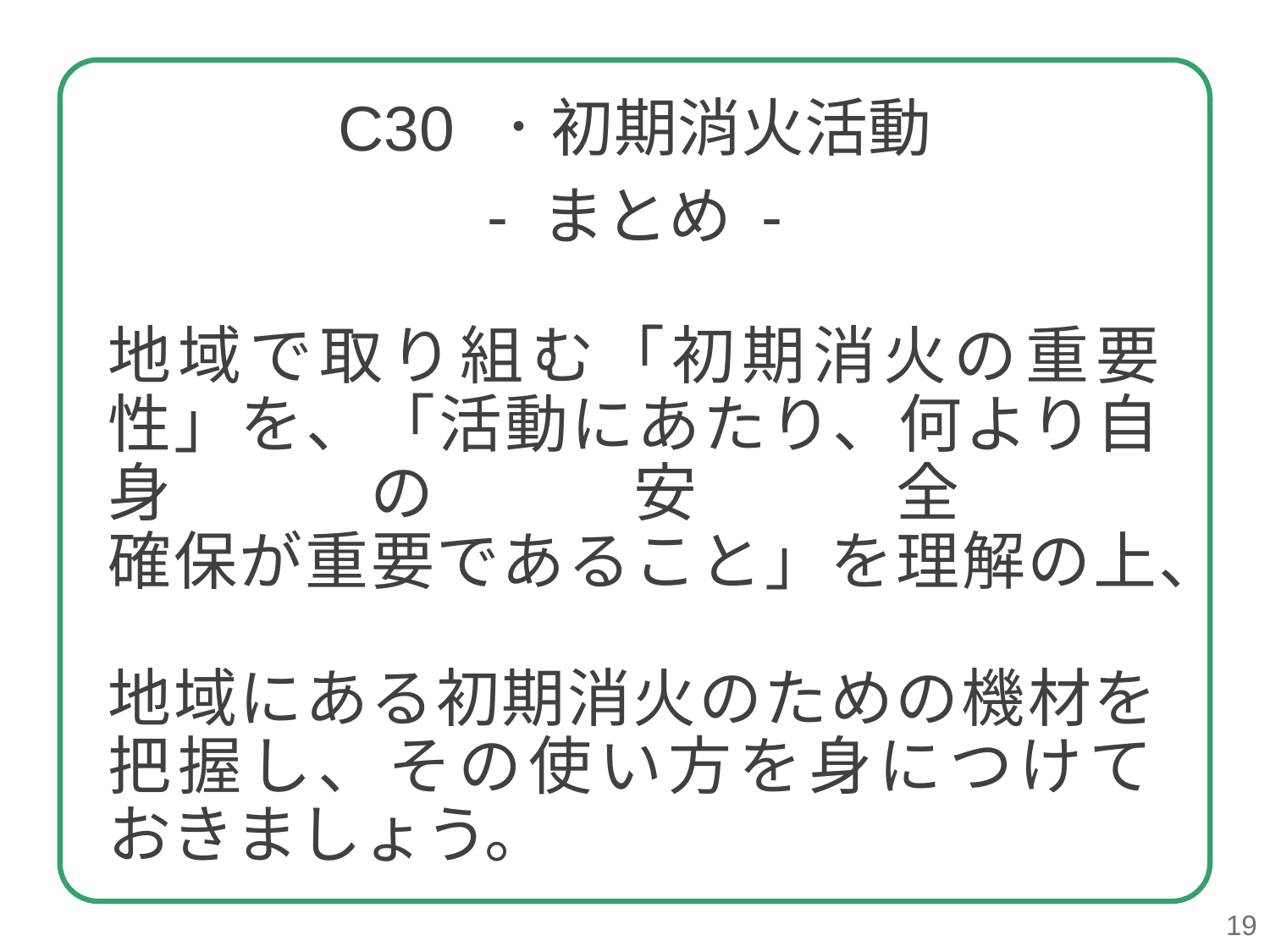

C30 ．初期消火活動
地域で取り組む「初期消火の重要性」を、「活動にあたり、何より自身の安全
確保が重要であること」を理解の上、
地域にある初期消火のための機材を
把握し、その使い方を身につけて
おきましょう。

19